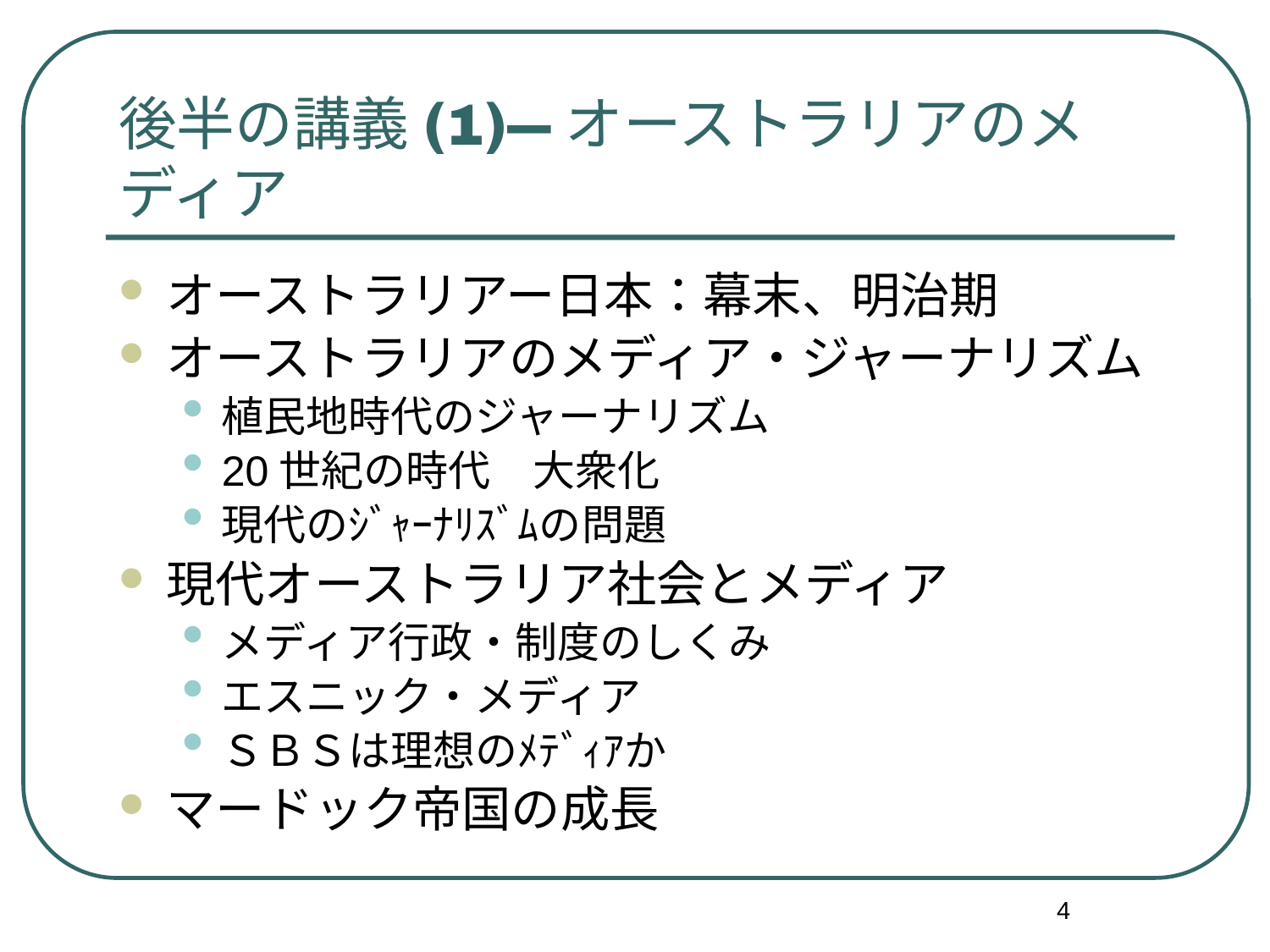

# 後半の講義(1)―オーストラリアのメディア
オーストラリアー日本：幕末、明治期
オーストラリアのメディア・ジャーナリズム
植民地時代のジャーナリズム
20世紀の時代　大衆化
現代のｼﾞｬｰﾅﾘｽﾞﾑの問題
現代オーストラリア社会とメディア
メディア行政・制度のしくみ
エスニック・メディア
ＳＢＳは理想のﾒﾃﾞｨｱか
マードック帝国の成長

4